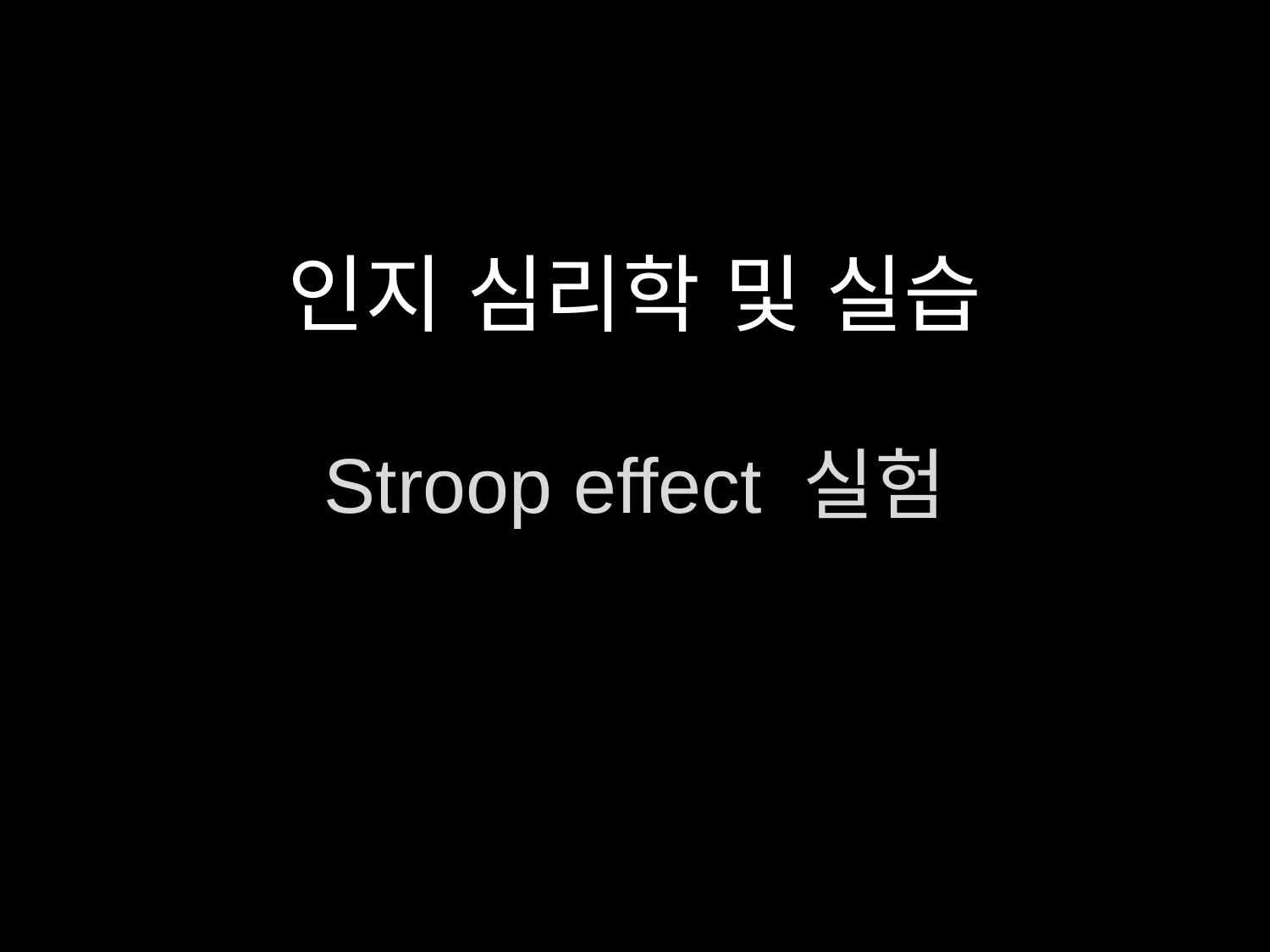

# 인지 심리학 및 실습 Stroop effect 실험